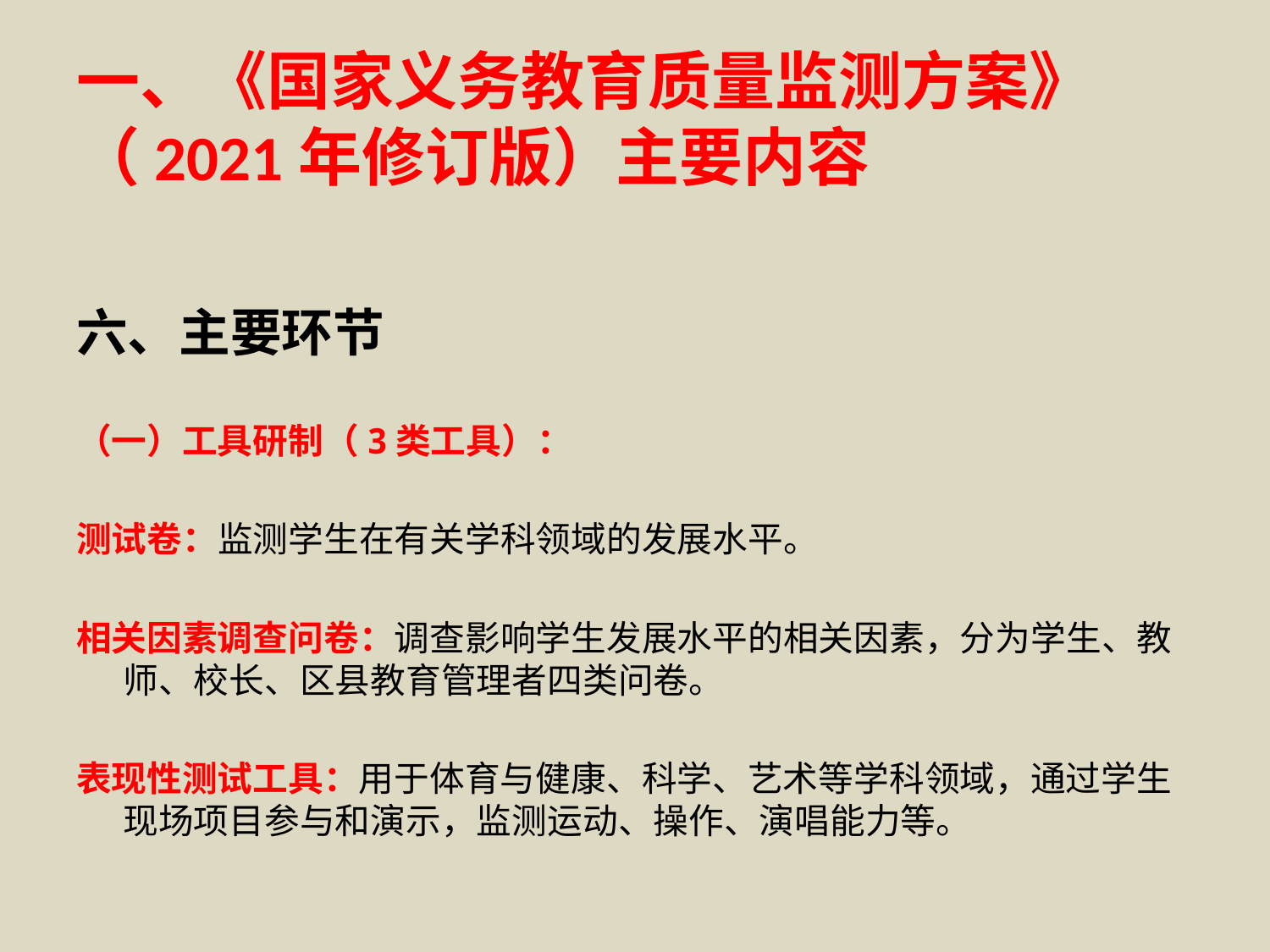

# 一、《国家义务教育质量监测方案》（2021年修订版）主要内容

六、主要环节

（一）工具研制（3类工具）：

测试卷：监测学生在有关学科领域的发展水平。

相关因素调查问卷：调查影响学生发展水平的相关因素，分为学生、教师、校长、区县教育管理者四类问卷。

表现性测试工具：用于体育与健康、科学、艺术等学科领域，通过学生现场项目参与和演示，监测运动、操作、演唱能力等。